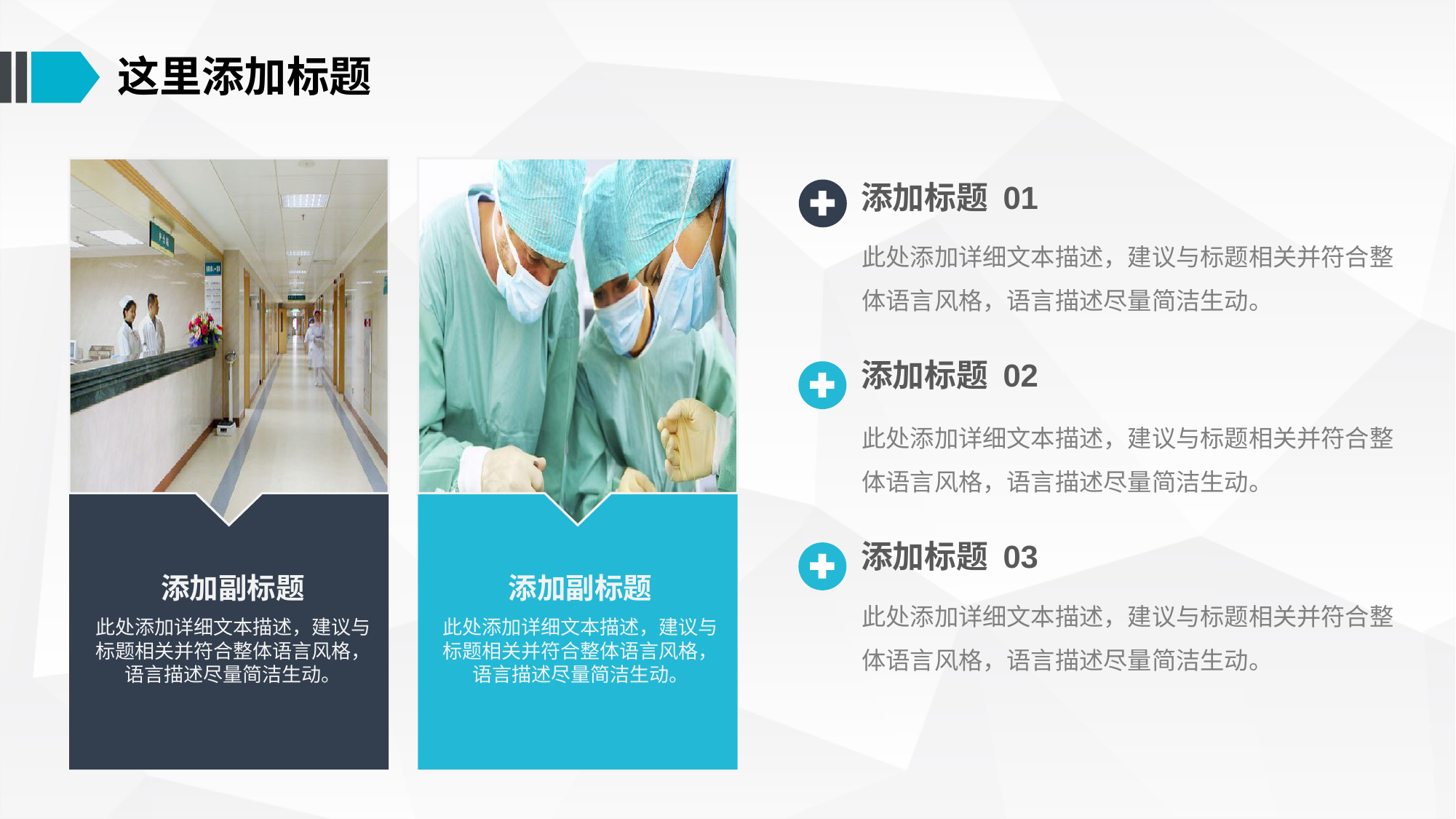

这里添加标题

添加标题 01
此处添加详细文本描述，建议与标题相关并符合整体语言风格，语言描述尽量简洁生动。

添加标题 02
此处添加详细文本描述，建议与标题相关并符合整体语言风格，语言描述尽量简洁生动。

添加副标题
此处添加详细文本描述，建议与标题相关并符合整体语言风格，语言描述尽量简洁生动。

添加副标题
此处添加详细文本描述，建议与标题相关并符合整体语言风格，语言描述尽量简洁生动。

添加标题 03
此处添加详细文本描述，建议与标题相关并符合整体语言风格，语言描述尽量简洁生动。